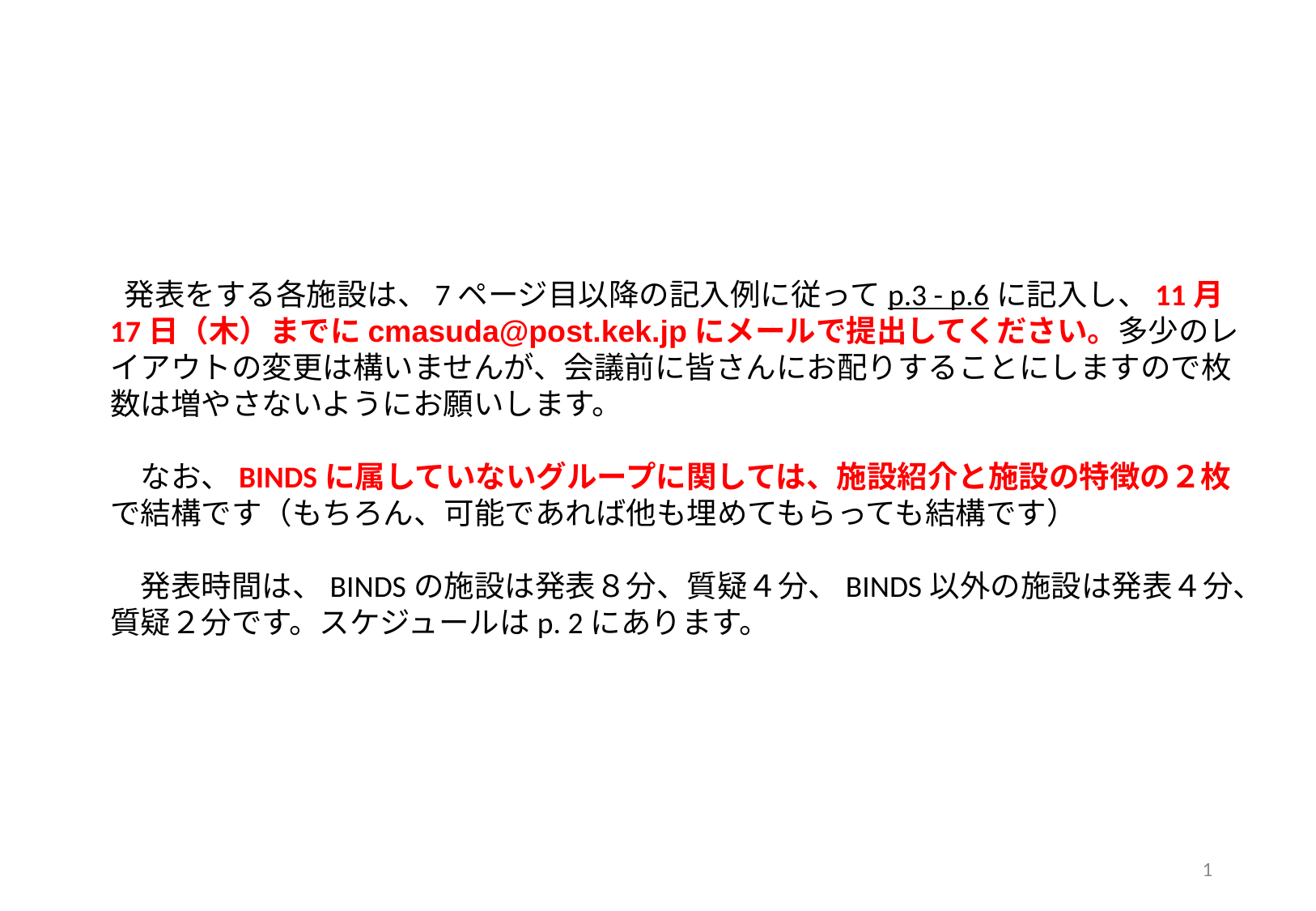

発表をする各施設は、7ページ目以降の記入例に従ってp.3 - p.6に記入し、11月17日（木）までにcmasuda@post.kek.jpにメールで提出してください。多少のレイアウトの変更は構いませんが、会議前に皆さんにお配りすることにしますので枚数は増やさないようにお願いします。

　なお、BINDSに属していないグループに関しては、施設紹介と施設の特徴の２枚で結構です（もちろん、可能であれば他も埋めてもらっても結構です）

　発表時間は、BINDSの施設は発表８分、質疑４分、BINDS以外の施設は発表４分、質疑２分です。スケジュールはp. 2にあります。
1